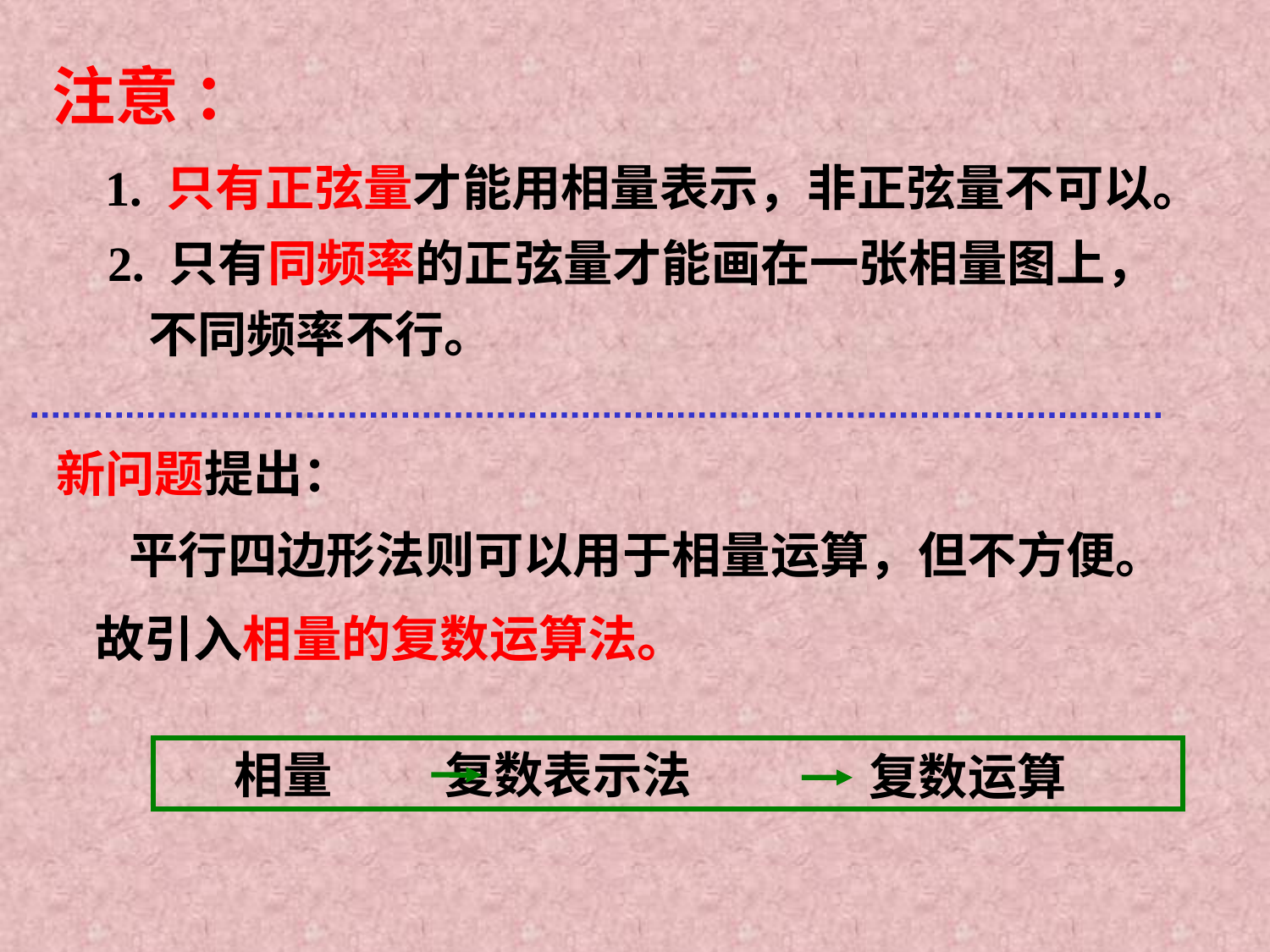

注意 ：
1. 只有正弦量才能用相量表示，非正弦量不可以。
2. 只有同频率的正弦量才能画在一张相量图上，不同频率不行。

新问题提出：
  平行四边形法则可以用于相量运算，但不方便。
故引入相量的复数运算法。
     相量          复数表示法

复数运算